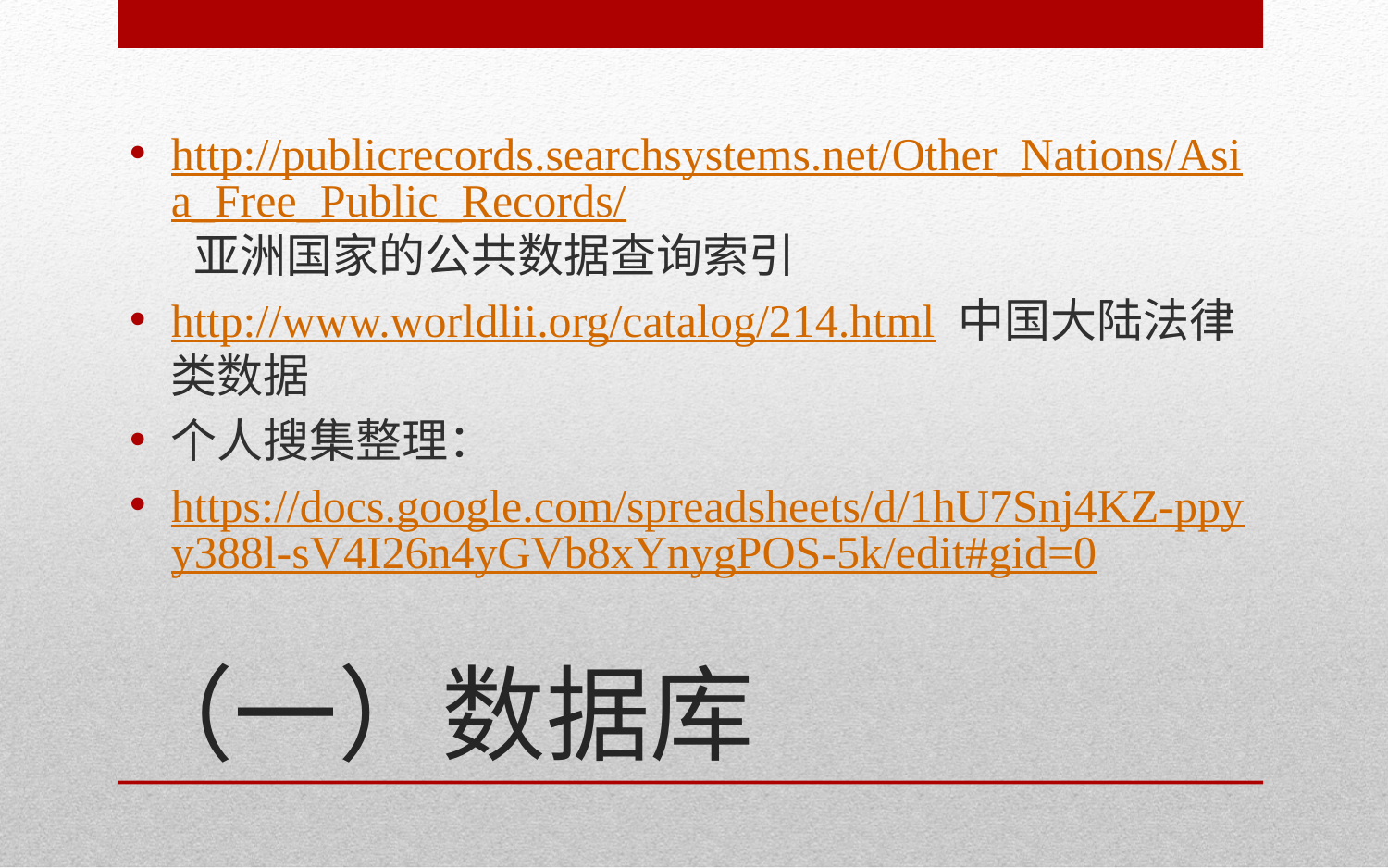

http://publicrecords.searchsystems.net/Other_Nations/Asia_Free_Public_Records/ 亚洲国家的公共数据查询索引
http://www.worldlii.org/catalog/214.html 中国大陆法律类数据
个人搜集整理：
https://docs.google.com/spreadsheets/d/1hU7Snj4KZ-ppyy388l-sV4I26n4yGVb8xYnygPOS-5k/edit#gid=0
# （一）数据库